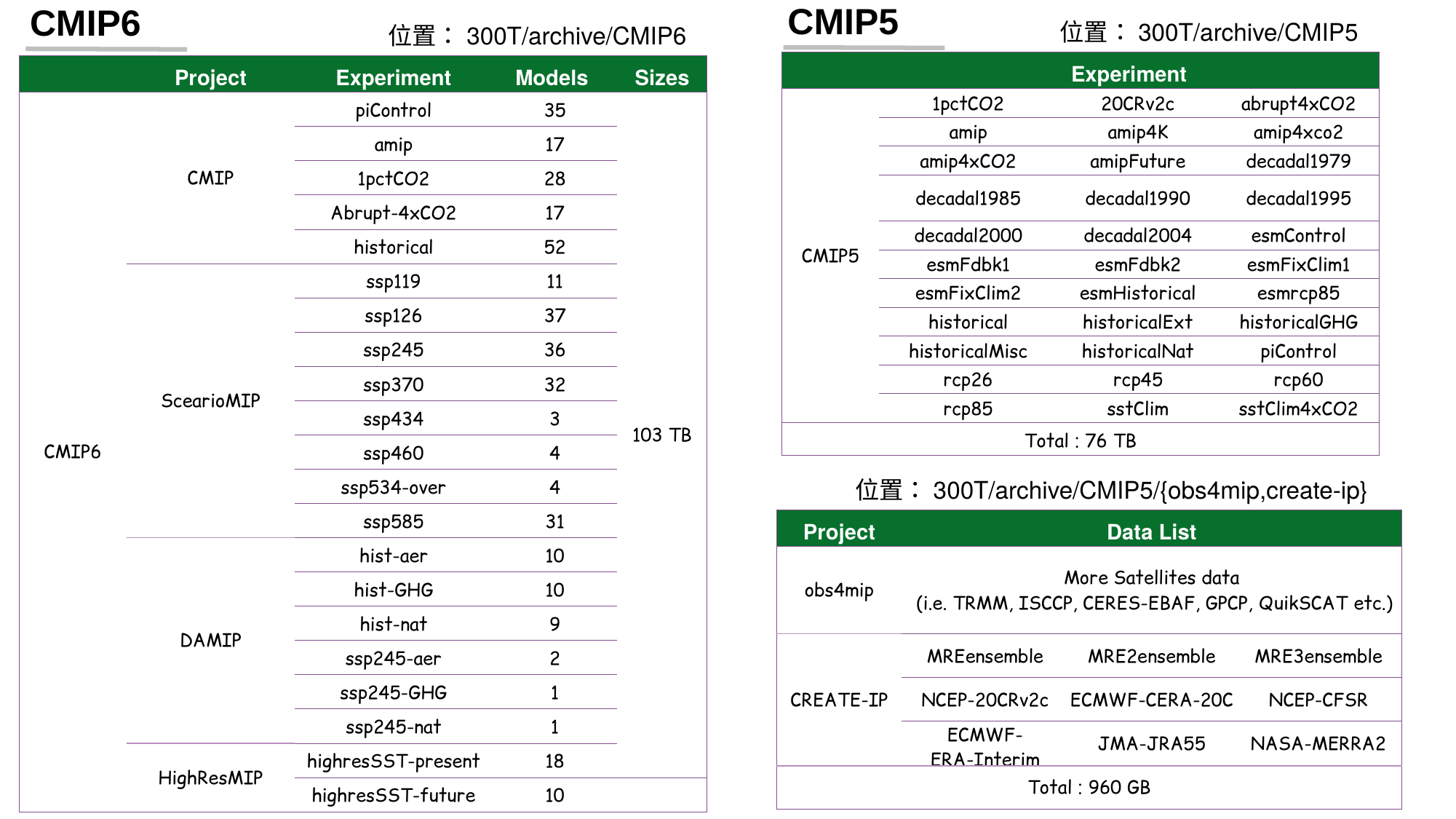

CMIP5
CMIP6
位置：300T/archive/CMIP5
位置：300T/archive/CMIP6
|  | Experiment |  |  |
| --- | --- | --- | --- |
| CMIP5 | 1pctCO2 | 20CRv2c | abrupt4xCO2 |
|  | amip | amip4K | amip4xco2 |
|  | amip4xCO2 | amipFuture | decadal1979 |
|  | decadal1985 | decadal1990 | decadal1995 |
|  | decadal2000 | decadal2004 | esmControl |
|  | esmFdbk1 | esmFdbk2 | esmFixClim1 |
|  | esmFixClim2 | esmHistorical | esmrcp85 |
|  | historical | historicalExt | historicalGHG |
|  | historicalMisc | historicalNat | piControl |
|  | rcp26 | rcp45 | rcp60 |
|  | rcp85 | sstClim | sstClim4xCO2 |
| Total : 76 TB |  |  |  |
|  | Project | Experiment | Models | Sizes |
| --- | --- | --- | --- | --- |
| CMIP6 | CMIP | piControl | 35 | 103 TB |
|  |  | amip | 17 |  |
|  |  | 1pctCO2 | 28 |  |
|  |  | Abrupt-4xCO2 | 17 |  |
|  |  | historical | 52 |  |
|  | ScearioMIP | ssp119 | 11 |  |
|  |  | ssp126 | 37 |  |
|  |  | ssp245 | 36 |  |
|  |  | ssp370 | 32 |  |
|  |  | ssp434 | 3 |  |
|  |  | ssp460 | 4 |  |
|  |  | ssp534-over | 4 |  |
|  |  | ssp585 | 31 |  |
|  | DAMIP | hist-aer | 10 |  |
|  |  | hist-GHG | 10 |  |
|  |  | hist-nat | 9 |  |
|  |  | ssp245-aer | 2 |  |
|  |  | ssp245-GHG | 1 |  |
|  |  | ssp245-nat | 1 |  |
|  | HighResMIP | highresSST-present | 18 |  |
|  |  | highresSST-future | 10 |  |
位置：300T/archive/CMIP5/{obs4mip,create-ip}
| Project | Data List |  |  |
| --- | --- | --- | --- |
| obs4mip | More Satellites data (i.e. TRMM, ISCCP, CERES-EBAF, GPCP, QuikSCAT etc.) |  |  |
| CREATE-IP | MREensemble | MRE2ensemble | MRE3ensemble |
|  | NCEP-20CRv2c | ECMWF-CERA-20C | NCEP-CFSR |
|  | ECMWF- ERA-Interim | JMA-JRA55 | NASA-MERRA2 |
| Total : 960 GB |  |  |  |